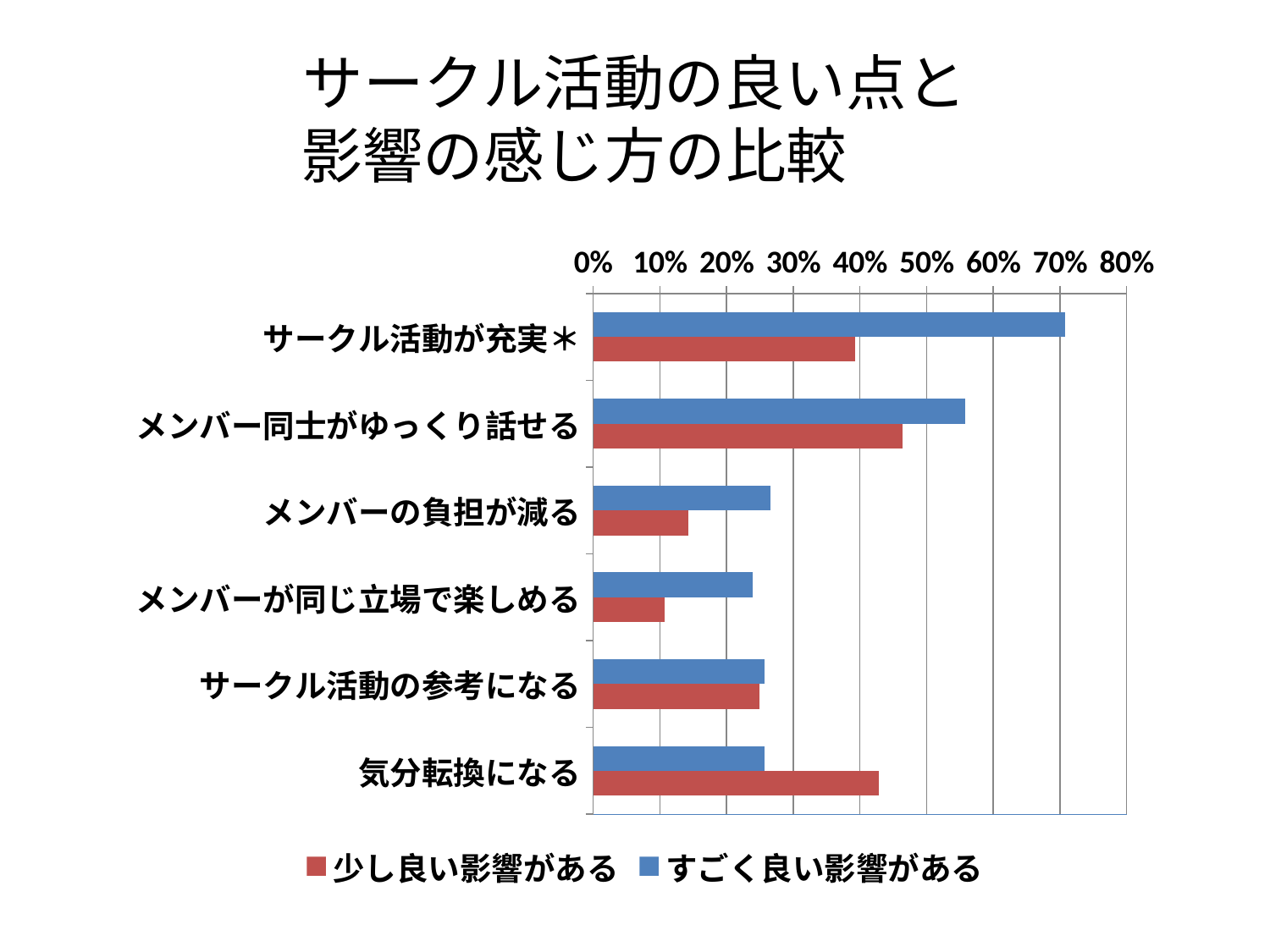

# サークル活動の良い点と 影響の感じ方の比較

### Chart

| Category | すごく良い影響がある | 少し良い影響がある |
|---|---|---|
| サークル活動が充実＊ | 0.7079646017699115 | 0.39285714285714285 |
| メンバー同士がゆっくり話せる | 0.5575221238938053 | 0.4642857142857143 |
| メンバーの負担が減る | 0.26548672566371684 | 0.14285714285714285 |
| メンバーが同じ立場で楽しめる | 0.23893805309734514 | 0.10714285714285714 |
| サークル活動の参考になる | 0.25663716814159293 | 0.25 |
| 気分転換になる | 0.25663716814159293 | 0.42857142857142855 |